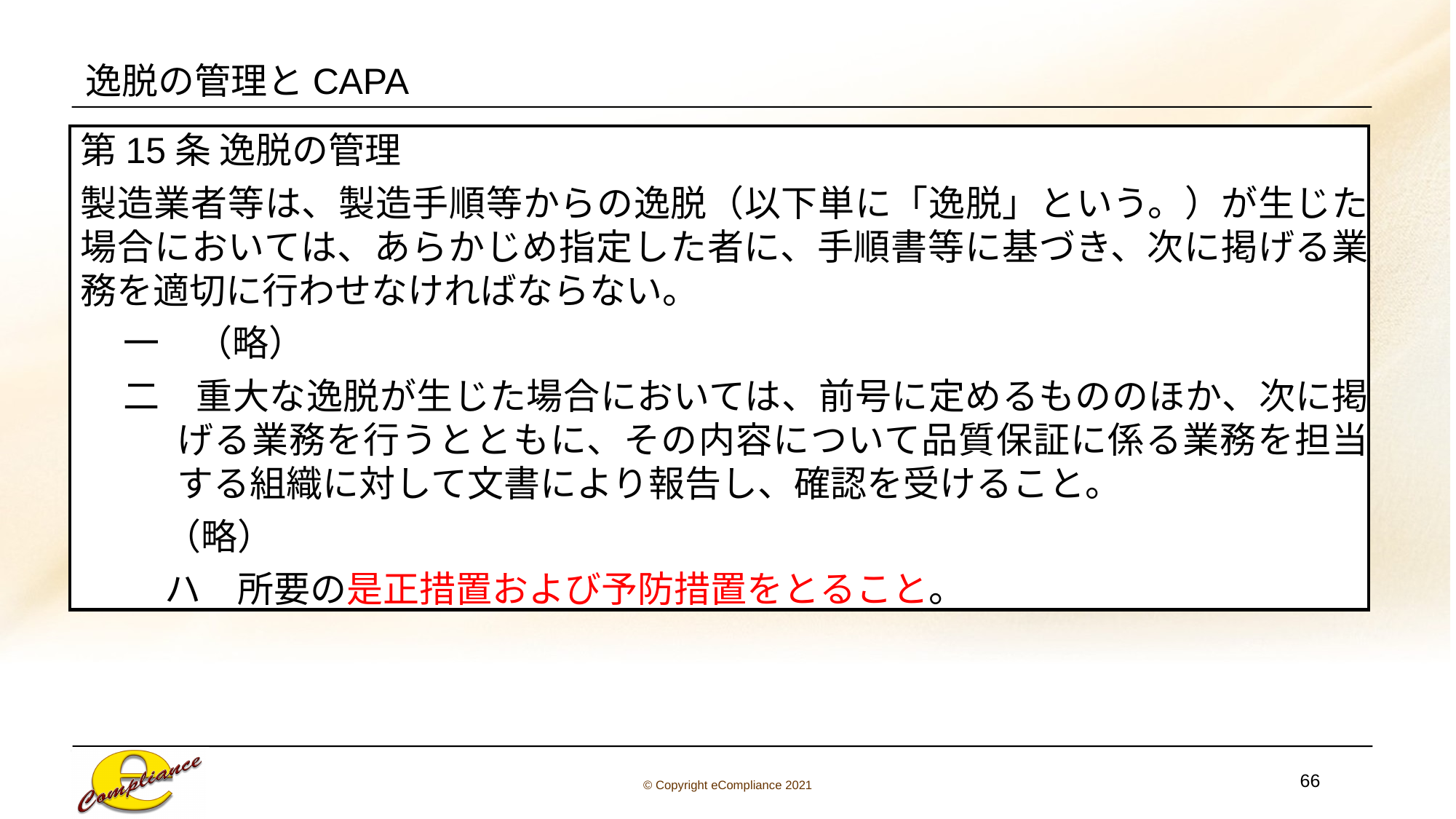

# 逸脱の管理とCAPA
第15条 逸脱の管理
製造業者等は、製造手順等からの逸脱（以下単に「逸脱」という。）が生じた場合においては、あらかじめ指定した者に、手順書等に基づき、次に掲げる業務を適切に行わせなければならない。
一　（略）
二　重大な逸脱が生じた場合においては、前号に定めるもののほか、次に掲げる業務を行うとともに、その内容について品質保証に係る業務を担当する組織に対して文書により報告し、確認を受けること。
（略）
ハ　所要の是正措置および予防措置をとること。